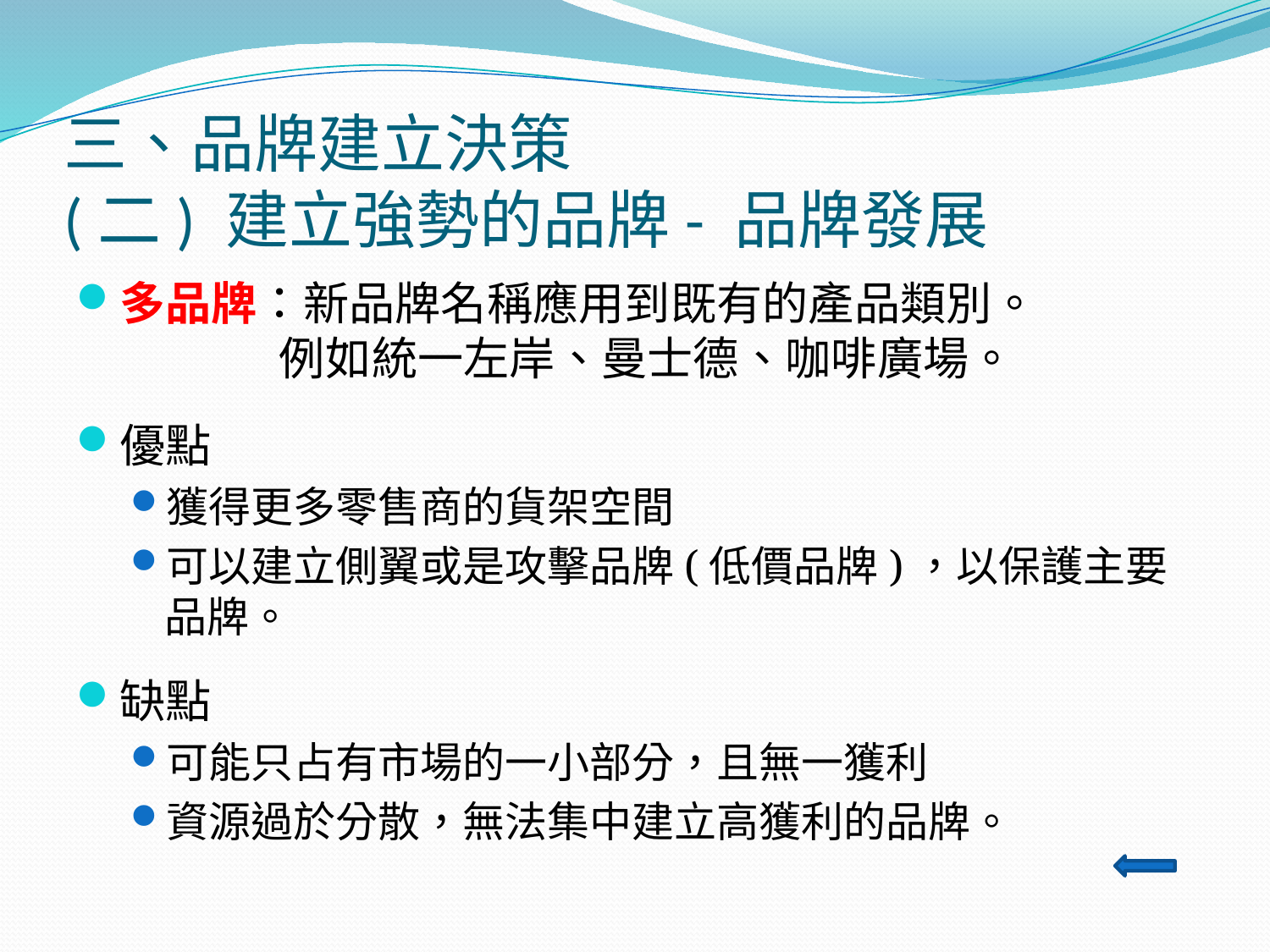

# 三、品牌建立決策 (二) 建立強勢的品牌- 品牌發展
多品牌：新品牌名稱應用到既有的產品類別。
                例如統一左岸、曼士德、咖啡廣場。
優點
獲得更多零售商的貨架空間
可以建立側翼或是攻擊品牌(低價品牌)，以保護主要品牌。
缺點
可能只占有市場的一小部分，且無一獲利
資源過於分散，無法集中建立高獲利的品牌。